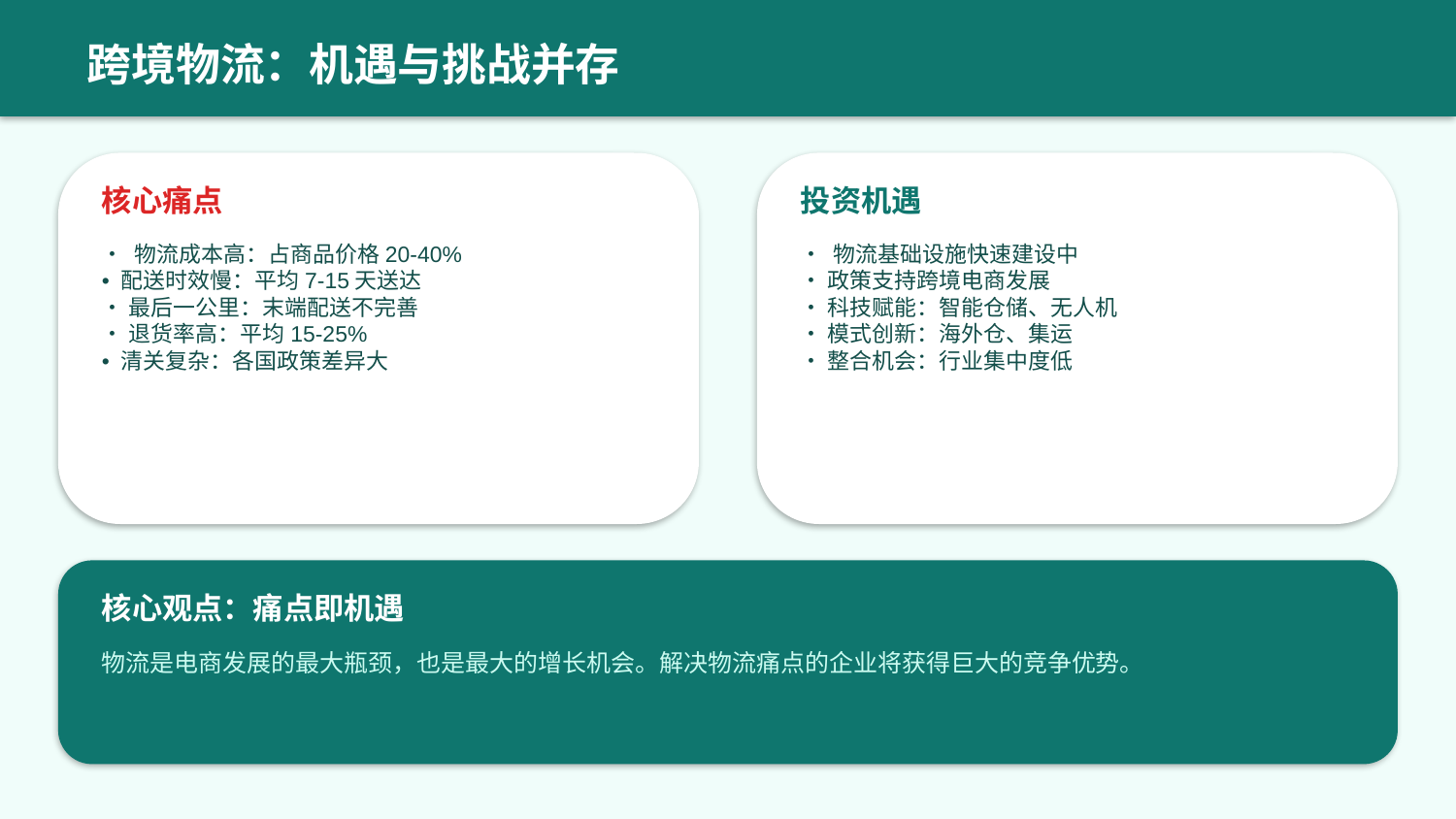

跨境物流：机遇与挑战并存

核心痛点
投资机遇
• 物流成本高：占商品价格20-40%
• 配送时效慢：平均7-15天送达
• 最后一公里：末端配送不完善
• 退货率高：平均15-25%
• 清关复杂：各国政策差异大
• 物流基础设施快速建设中
• 政策支持跨境电商发展
• 科技赋能：智能仓储、无人机
• 模式创新：海外仓、集运
• 整合机会：行业集中度低

核心观点：痛点即机遇
物流是电商发展的最大瓶颈，也是最大的增长机会。解决物流痛点的企业将获得巨大的竞争优势。